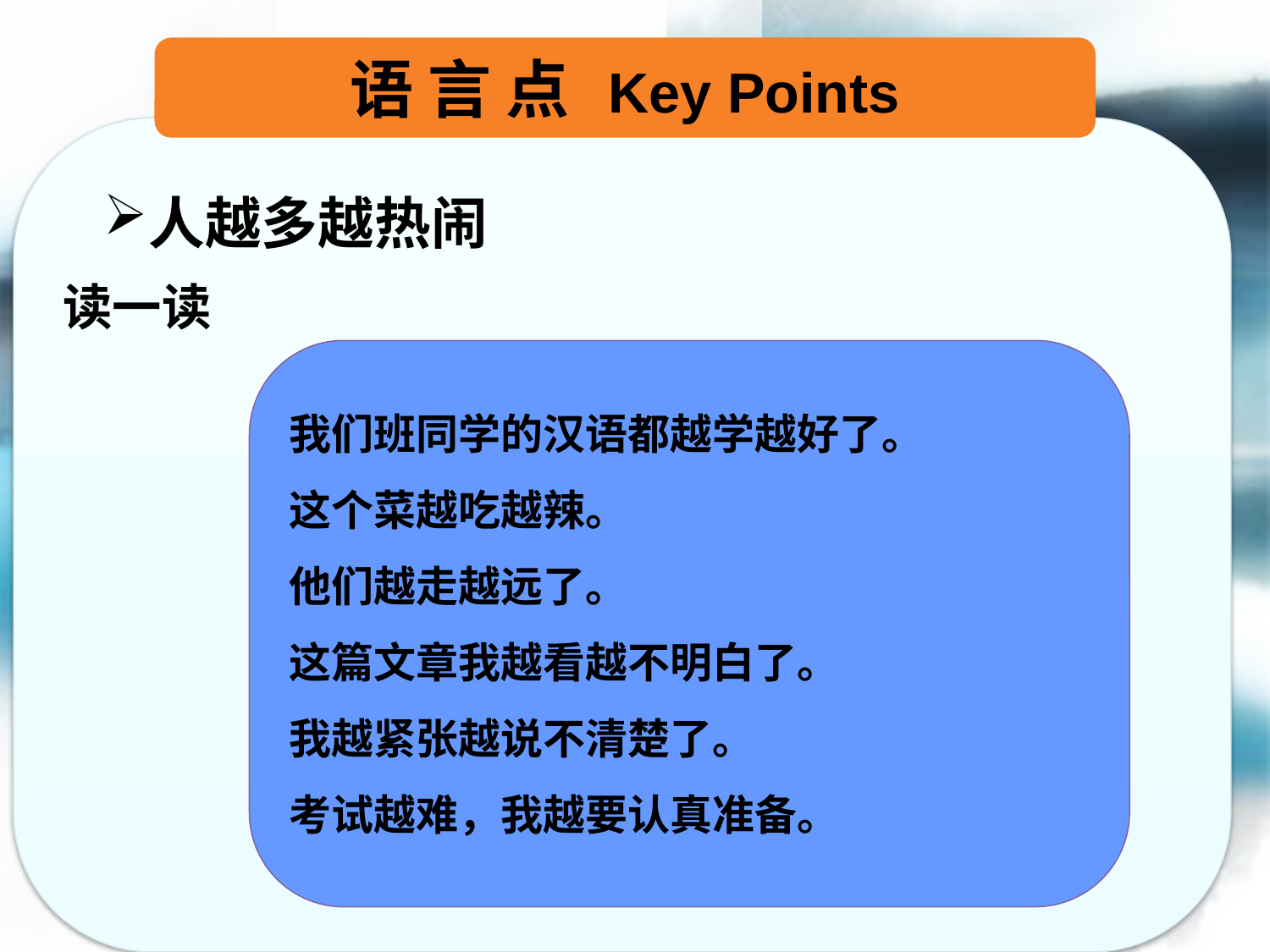

语 言 点  Key Points

人越多越热闹
读一读

我们班同学的汉语都越学越好了。
这个菜越吃越辣。
他们越走越远了。
这篇文章我越看越不明白了。
我越紧张越说不清楚了。
考试越难，我越要认真准备。